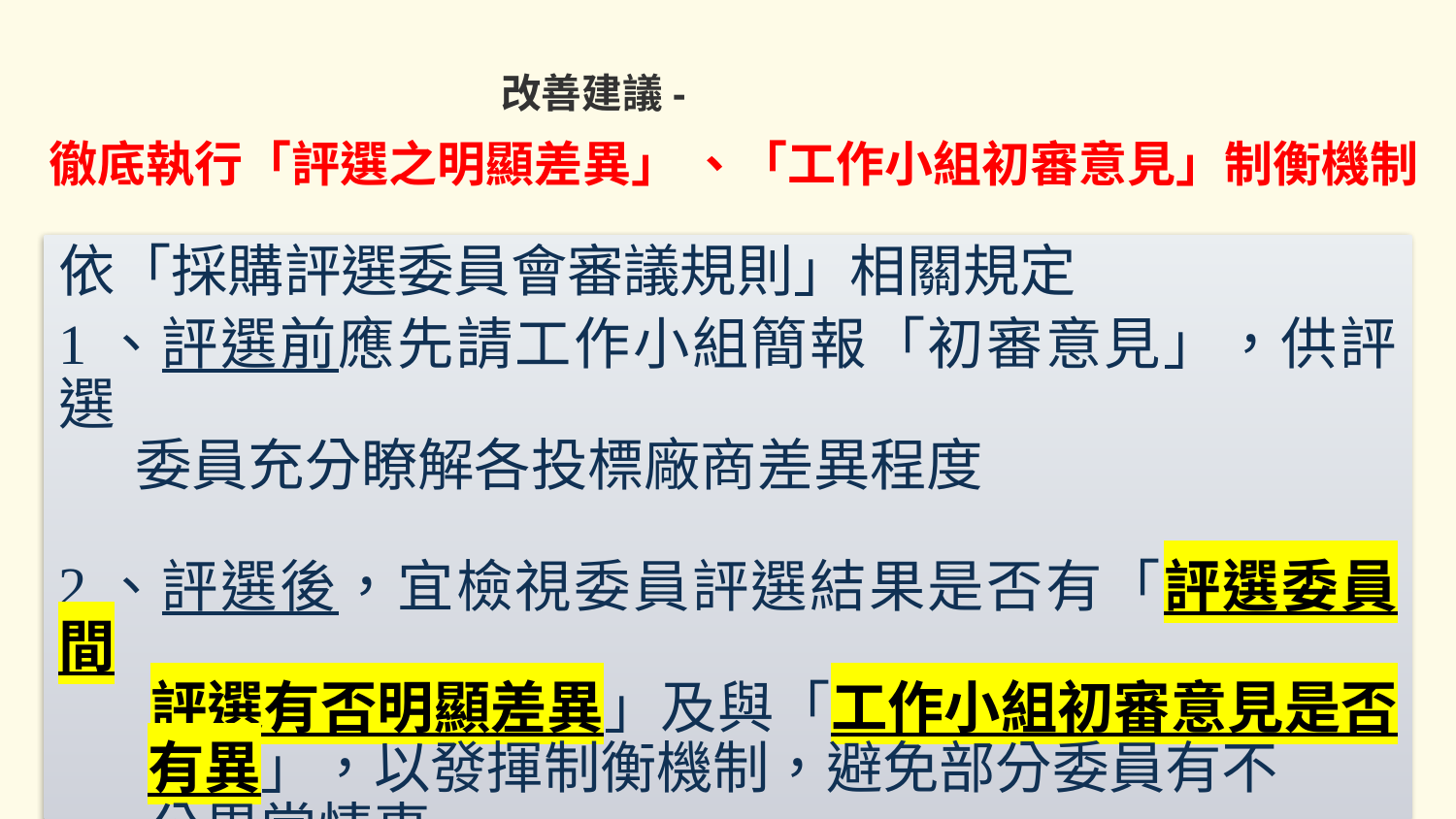

改善建議-
徹底執行「評選之明顯差異」 、「工作小組初審意見」制衡機制

依「採購評選委員會審議規則」相關規定
1、評選前應先請工作小組簡報「初審意見」，供評選
     委員充分瞭解各投標廠商差異程度

2、評選後，宜檢視委員評選結果是否有「評選委員間
      評選有否明顯差異」及與「工作小組初審意見是否
      有異」，以發揮制衡機制，避免部分委員有不
      公異常情事。